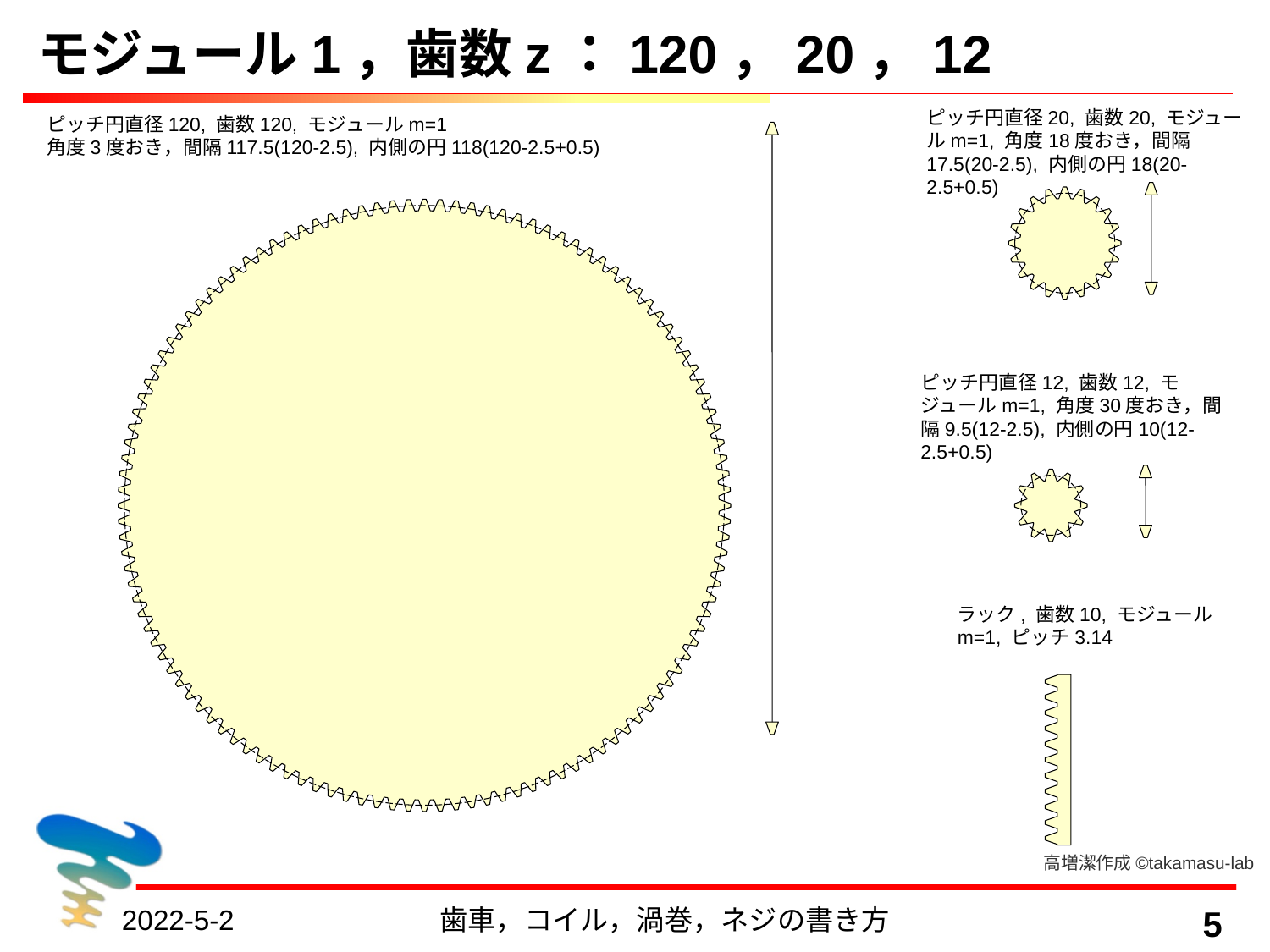

# モジュール1，歯数z：120，20，12
ピッチ円直径20, 歯数20, モジュールm=1, 角度18度おき，間隔17.5(20-2.5), 内側の円18(20-2.5+0.5)
ピッチ円直径120, 歯数120, モジュールm=1
角度3度おき，間隔117.5(120-2.5), 内側の円118(120-2.5+0.5)

ピッチ円直径12, 歯数12, モジュールm=1, 角度30度おき，間隔9.5(12-2.5), 内側の円10(12-2.5+0.5)

ラック, 歯数10, モジュールm=1, ピッチ3.14

高増潔作成©takamasu-lab
歯車，コイル，渦巻，ネジの書き方
5
2022-5-2